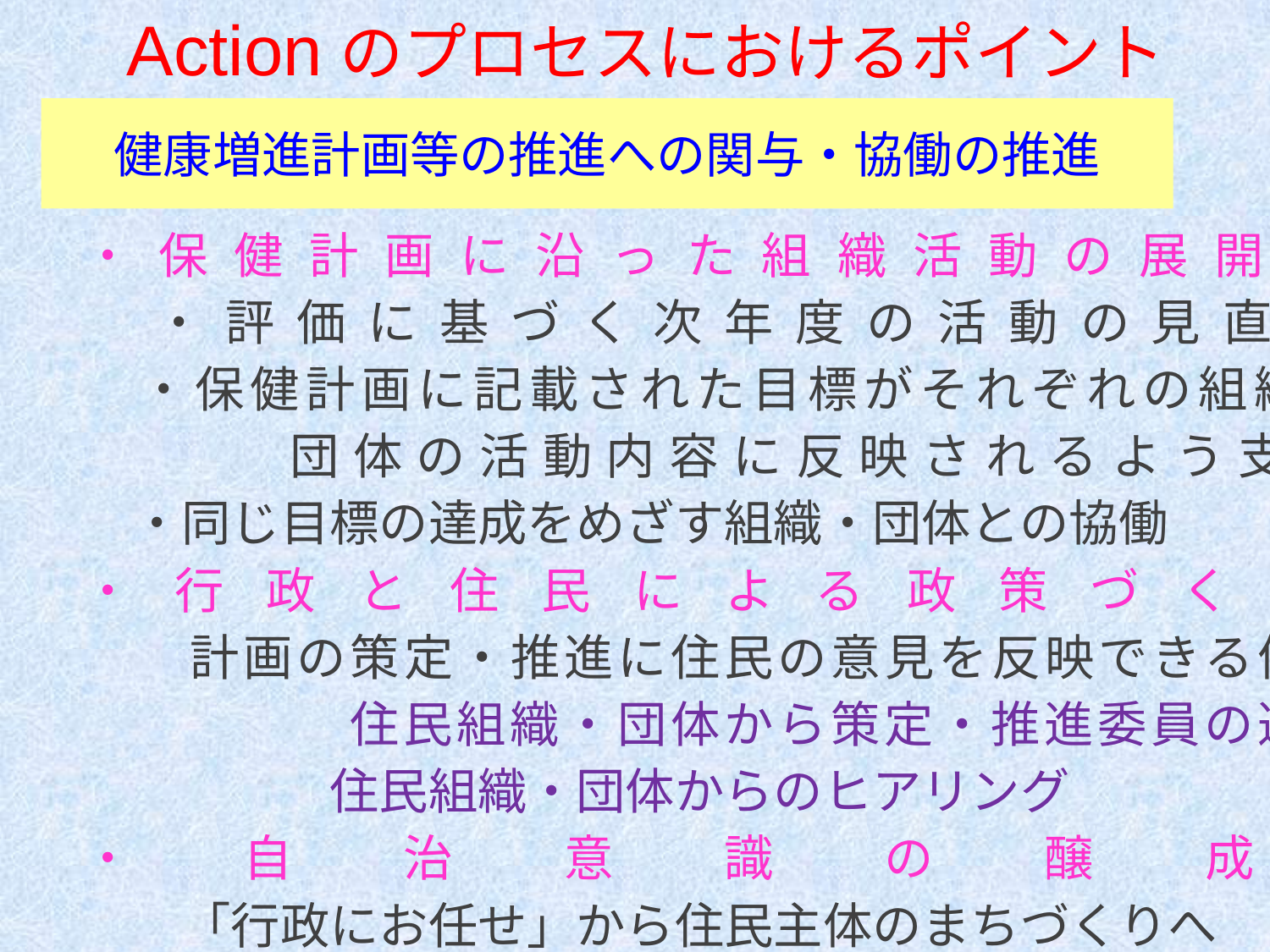

Actionのプロセスにおけるポイント
健康増進計画等の推進への関与・協働の推進
・保健計画に沿った組織活動の展開へ
　・評価に基づく次年度の活動の見直し
　・保健計画に記載された目標がそれぞれの組織・
　　　 団体の活動内容に反映されるよう支援
　・同じ目標の達成をめざす組織・団体との協働
・行政と住民による政策づくり
　　計画の策定・推進に住民の意見を反映できる体制
　　　　　住民組織・団体から策定・推進委員の選出
　　　　　住民組織・団体からのヒアリング
・自治意識の醸成
　　「行政にお任せ」から住民主体のまちづくりへ